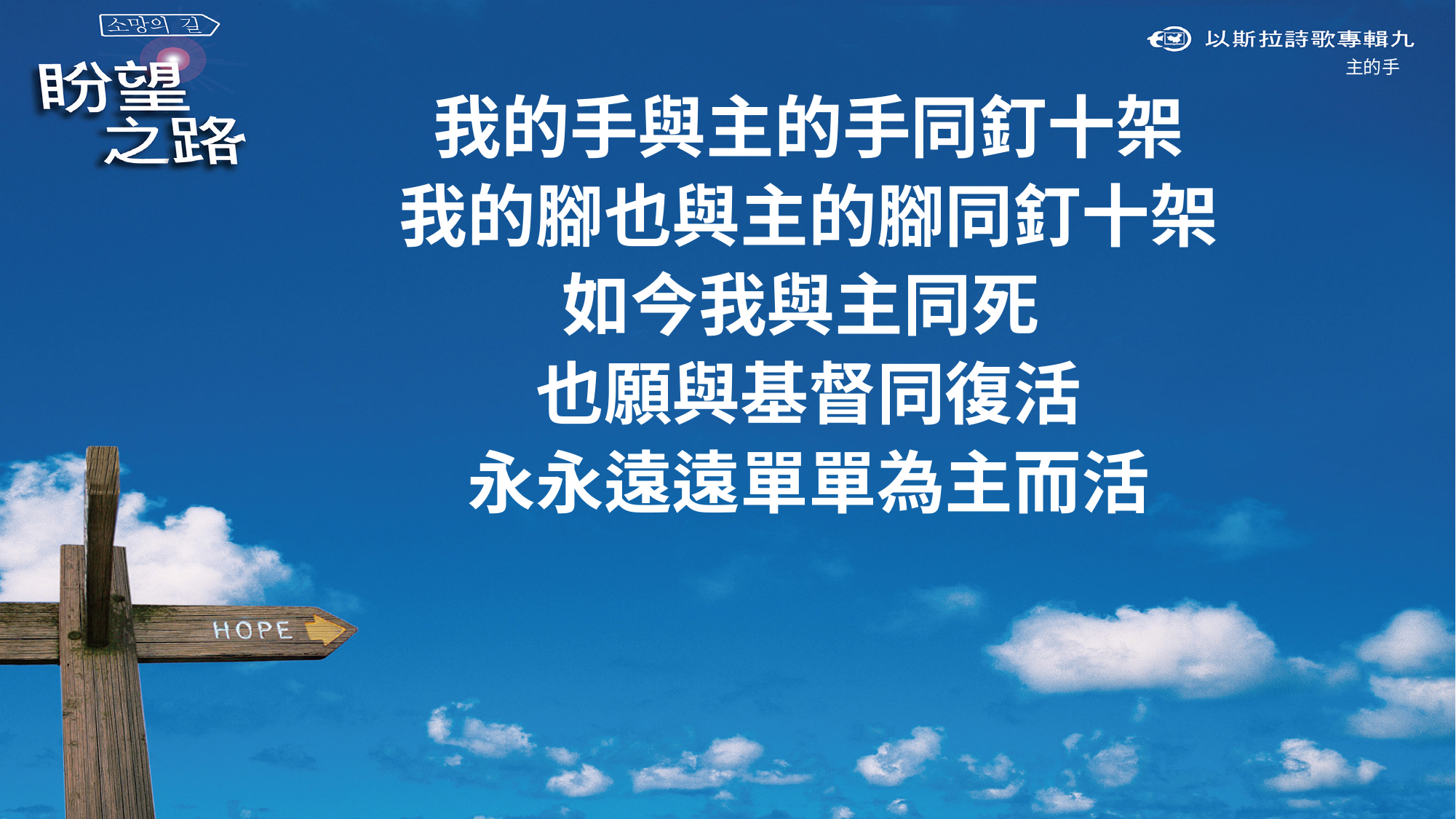

主的手
我的手與主的手同釘十架
我的腳也與主的腳同釘十架
如今我與主同死
也願與基督同復活
永永遠遠單單為主而活